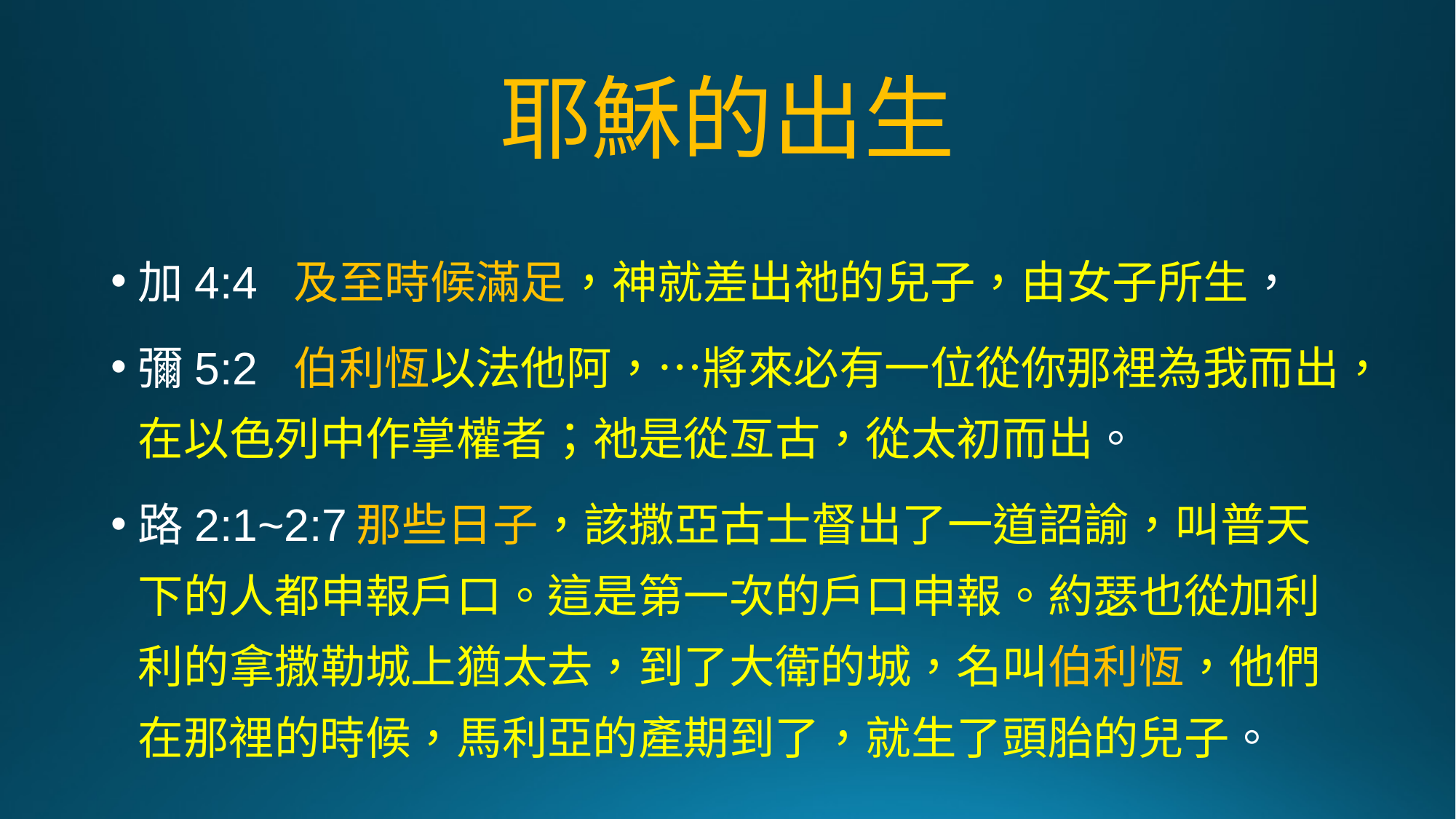

# 耶穌的出生
加4:4  及至時候滿足，神就差出祂的兒子，由女子所生，
彌5:2  伯利恆以法他阿，…將來必有一位從你那裡為我而出，在以色列中作掌權者；祂是從亙古，從太初而出。
路2:1~2:7	那些日子，該撒亞古士督出了一道詔諭，叫普天下的人都申報戶口。這是第一次的戶口申報。約瑟也從加利利的拿撒勒城上猶太去，到了大衛的城，名叫伯利恆，他們在那裡的時候，馬利亞的產期到了，就生了頭胎的兒子。